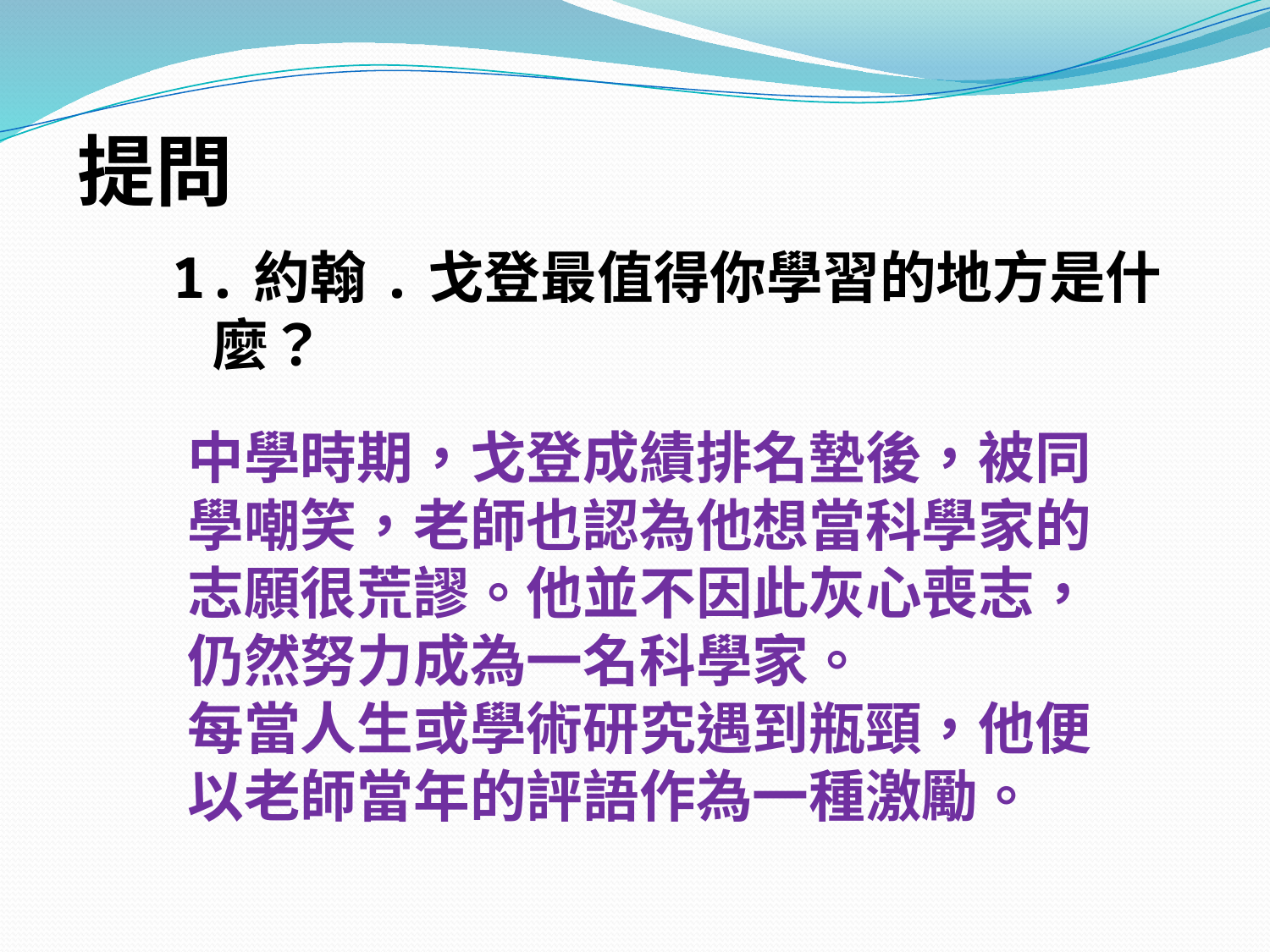

提問
1.約翰.戈登最值得你學習的地方是什
  麼？
中學時期，戈登成績排名墊後，被同學嘲笑，老師也認為他想當科學家的志願很荒謬。他並不因此灰心喪志，仍然努力成為一名科學家。
每當人生或學術研究遇到瓶頸，他便以老師當年的評語作為一種激勵。